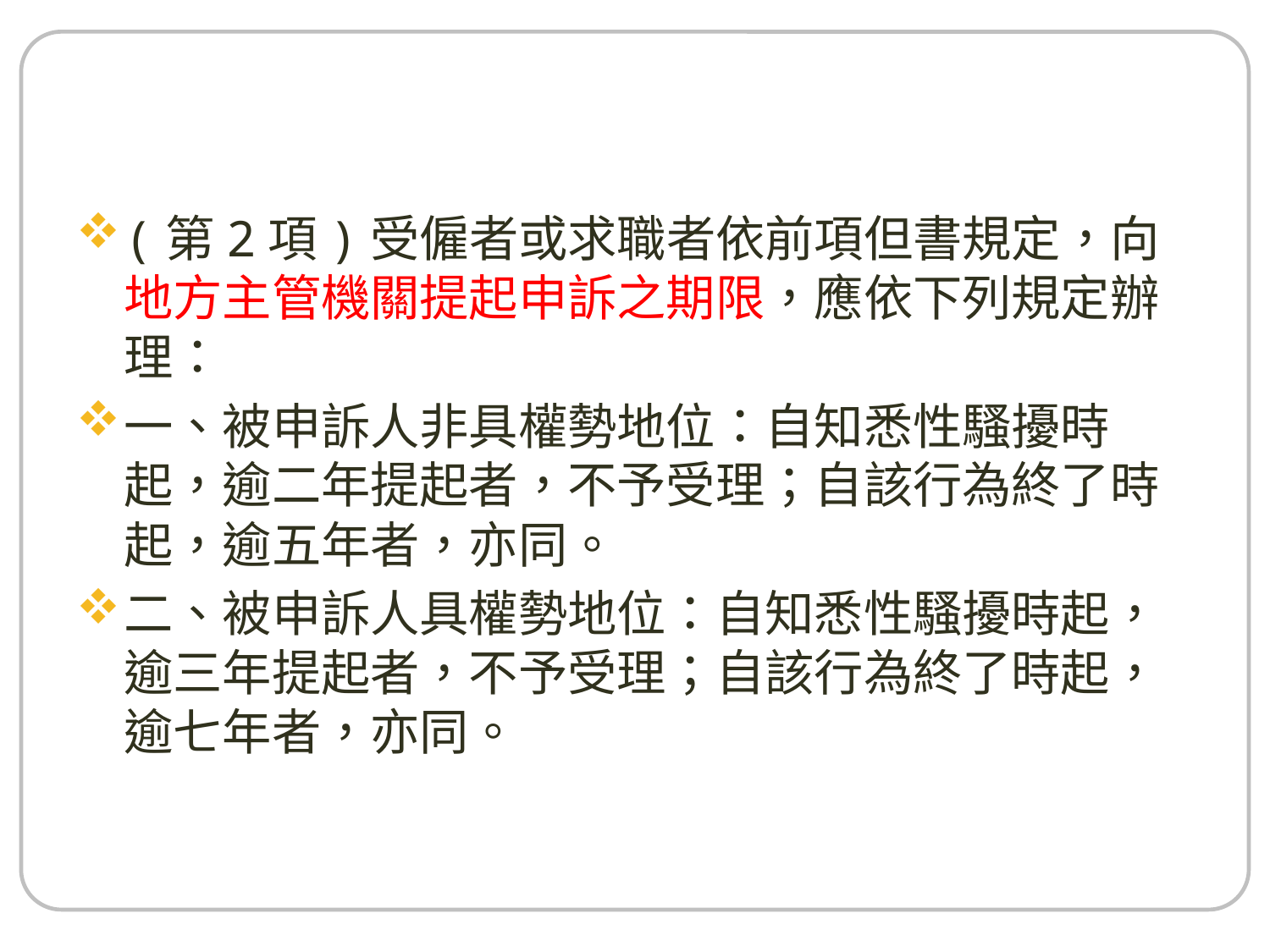

#
(第2項)受僱者或求職者依前項但書規定，向地方主管機關提起申訴之期限，應依下列規定辦理：
一、被申訴人非具權勢地位：自知悉性騷擾時起，逾二年提起者，不予受理；自該行為終了時起，逾五年者，亦同。
二、被申訴人具權勢地位：自知悉性騷擾時起，逾三年提起者，不予受理；自該行為終了時起，逾七年者，亦同。